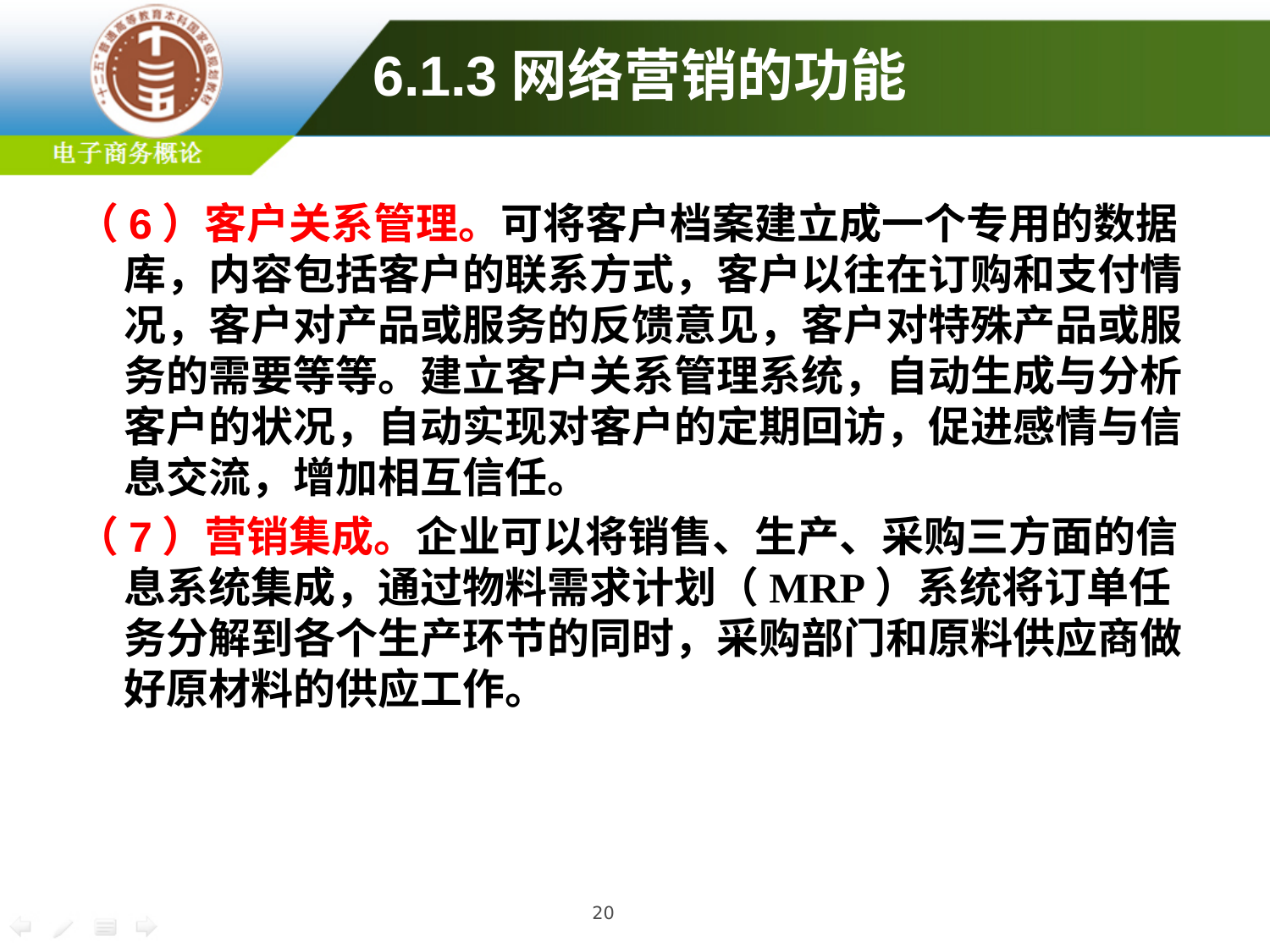

# 6.1.3网络营销的功能
（6）客户关系管理。可将客户档案建立成一个专用的数据库，内容包括客户的联系方式，客户以往在订购和支付情况，客户对产品或服务的反馈意见，客户对特殊产品或服务的需要等等。建立客户关系管理系统，自动生成与分析客户的状况，自动实现对客户的定期回访，促进感情与信息交流，增加相互信任。
（7）营销集成。企业可以将销售、生产、采购三方面的信息系统集成，通过物料需求计划（MRP）系统将订单任务分解到各个生产环节的同时，采购部门和原料供应商做好原材料的供应工作。
20